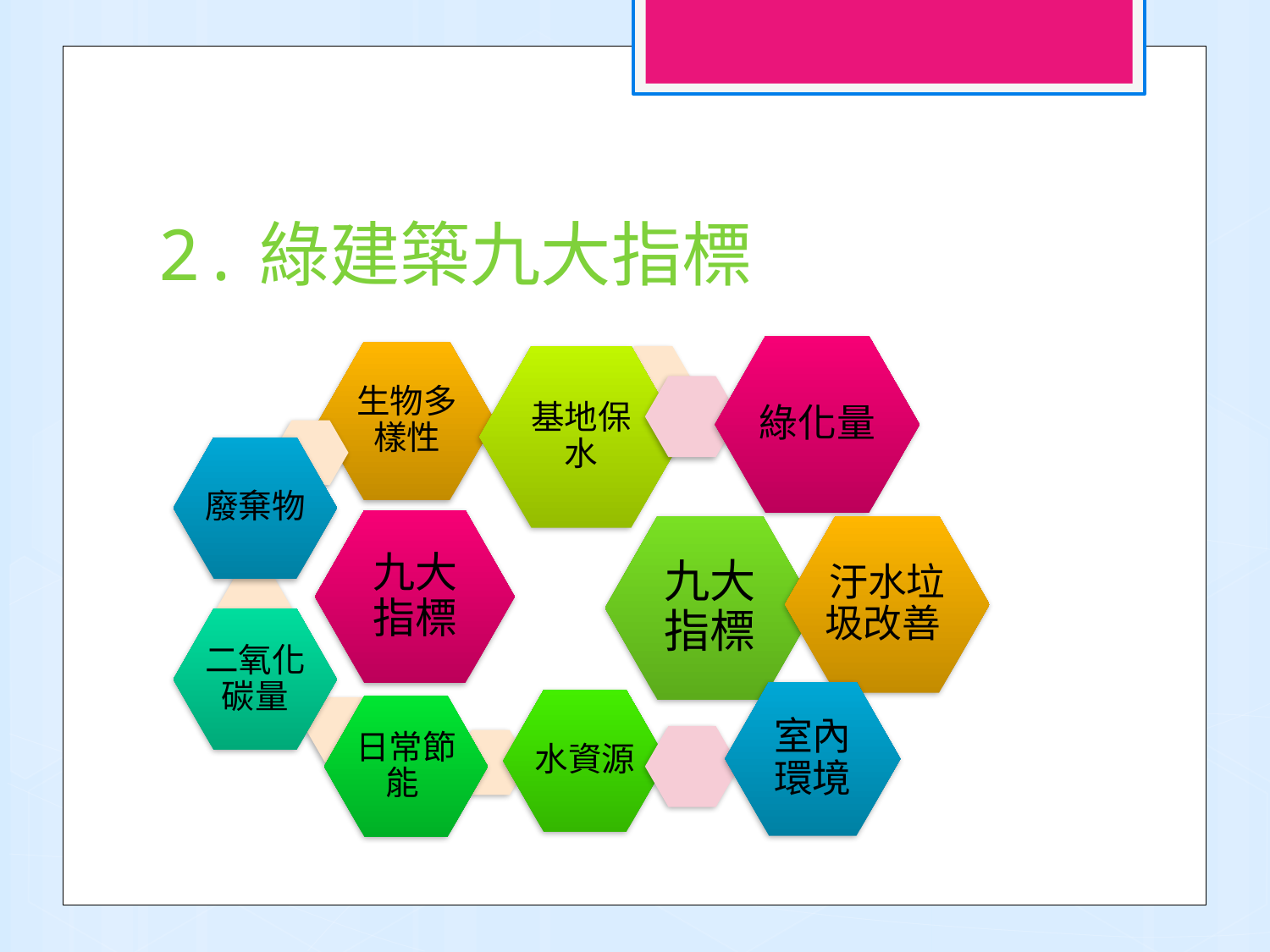

# 2.綠建築九大指標
綠化量

九大指標
汙水垃圾改善
室內環境

生物多樣性
基地保水

廢棄物
九大指標

二氧化碳量
水資源
日常節能